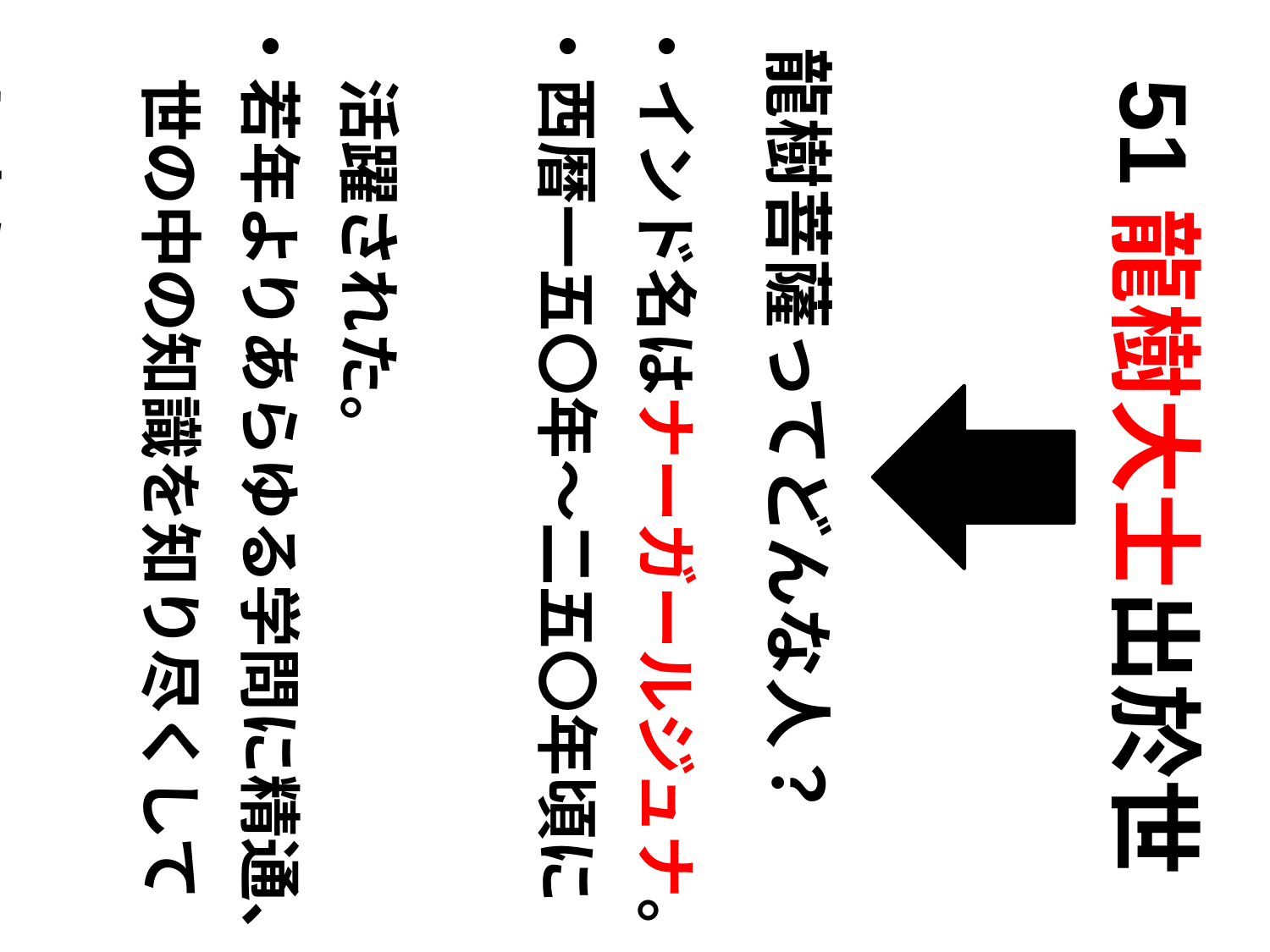

龍樹菩薩ってどんな人？

・インド名はナーガールジュナ。
・西暦一五〇年～二五〇年頃に
　活躍された。
・若年よりあらゆる学問に精通、
　世の中の知識を知り尽くして
　しまう。

51龍樹大士出於世